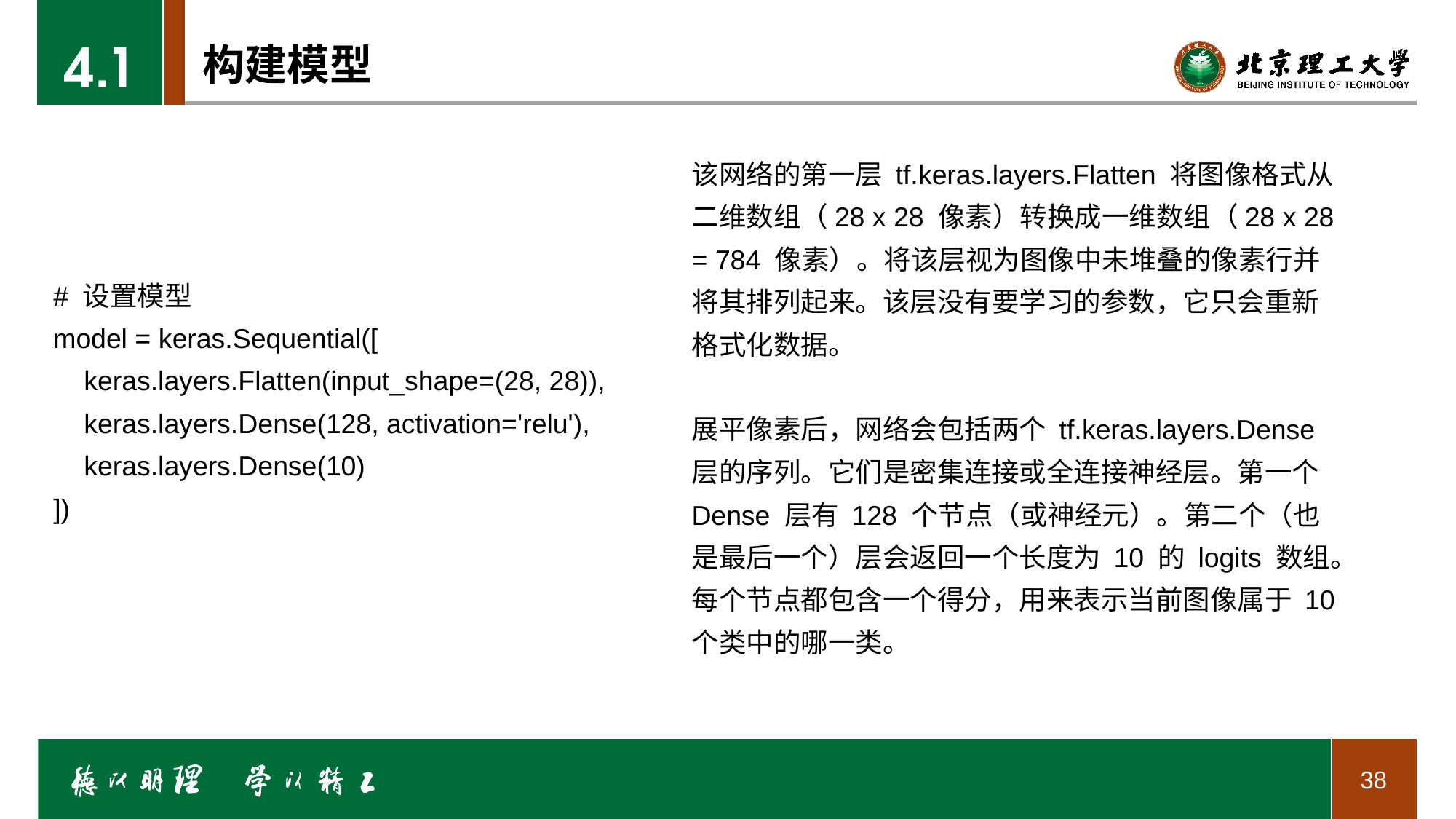

4.1
# 构建模型
该网络的第一层 tf.keras.layers.Flatten 将图像格式从二维数组（28 x 28 像素）转换成一维数组（28 x 28 = 784 像素）。将该层视为图像中未堆叠的像素行并将其排列起来。该层没有要学习的参数，它只会重新格式化数据。

展平像素后，网络会包括两个 tf.keras.layers.Dense 层的序列。它们是密集连接或全连接神经层。第一个 Dense 层有 128 个节点（或神经元）。第二个（也是最后一个）层会返回一个长度为 10 的 logits 数组。每个节点都包含一个得分，用来表示当前图像属于 10 个类中的哪一类。
# 设置模型
model = keras.Sequential([
    keras.layers.Flatten(input_shape=(28, 28)),
    keras.layers.Dense(128, activation='relu'),
    keras.layers.Dense(10)
])